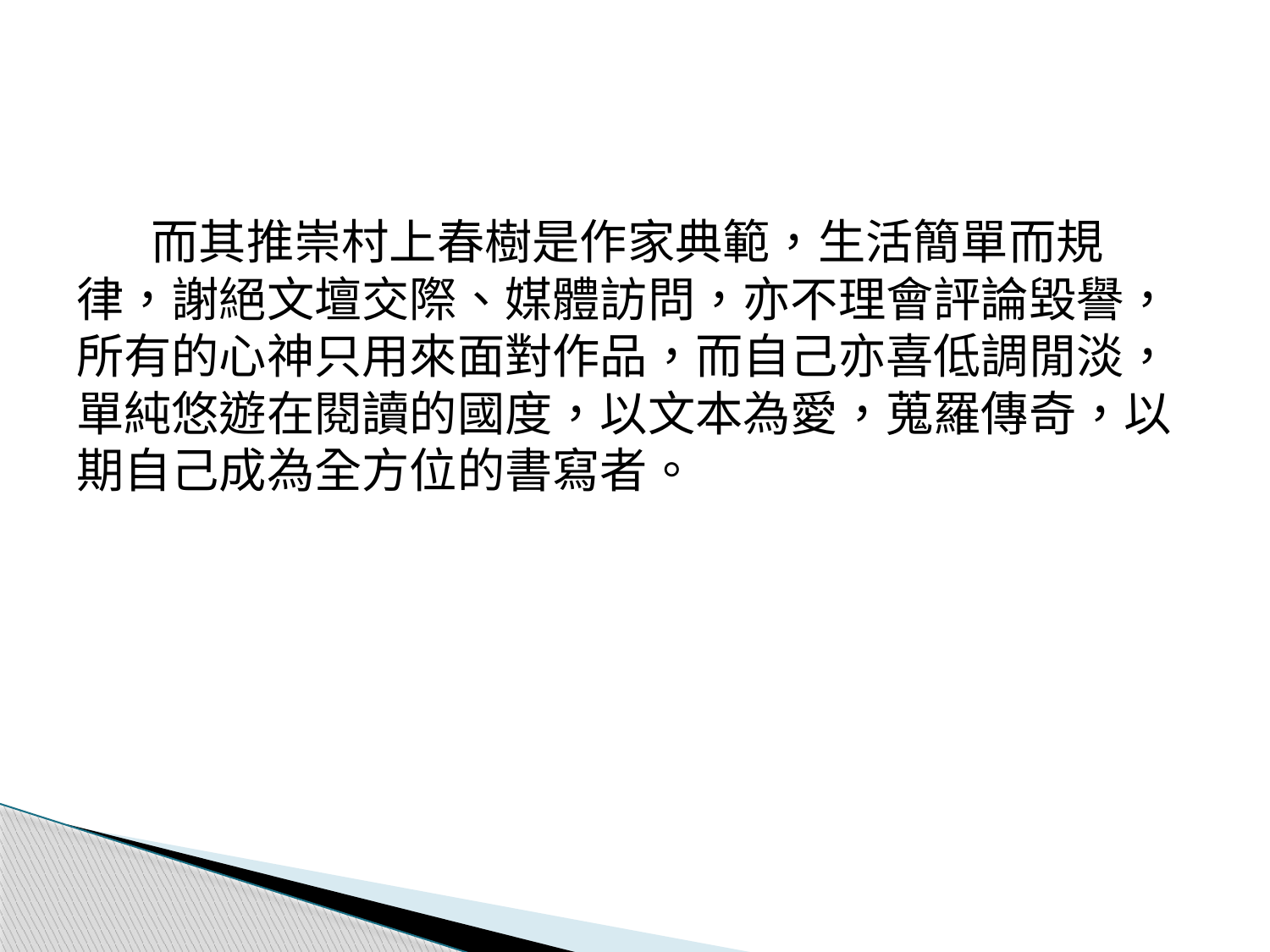

#
      而其推崇村上春樹是作家典範，生活簡單而規律，謝絕文壇交際、媒體訪問，亦不理會評論毀譽，所有的心神只用來面對作品，而自己亦喜低調閒淡，單純悠遊在閱讀的國度，以文本為愛，蒐羅傳奇，以期自己成為全方位的書寫者。